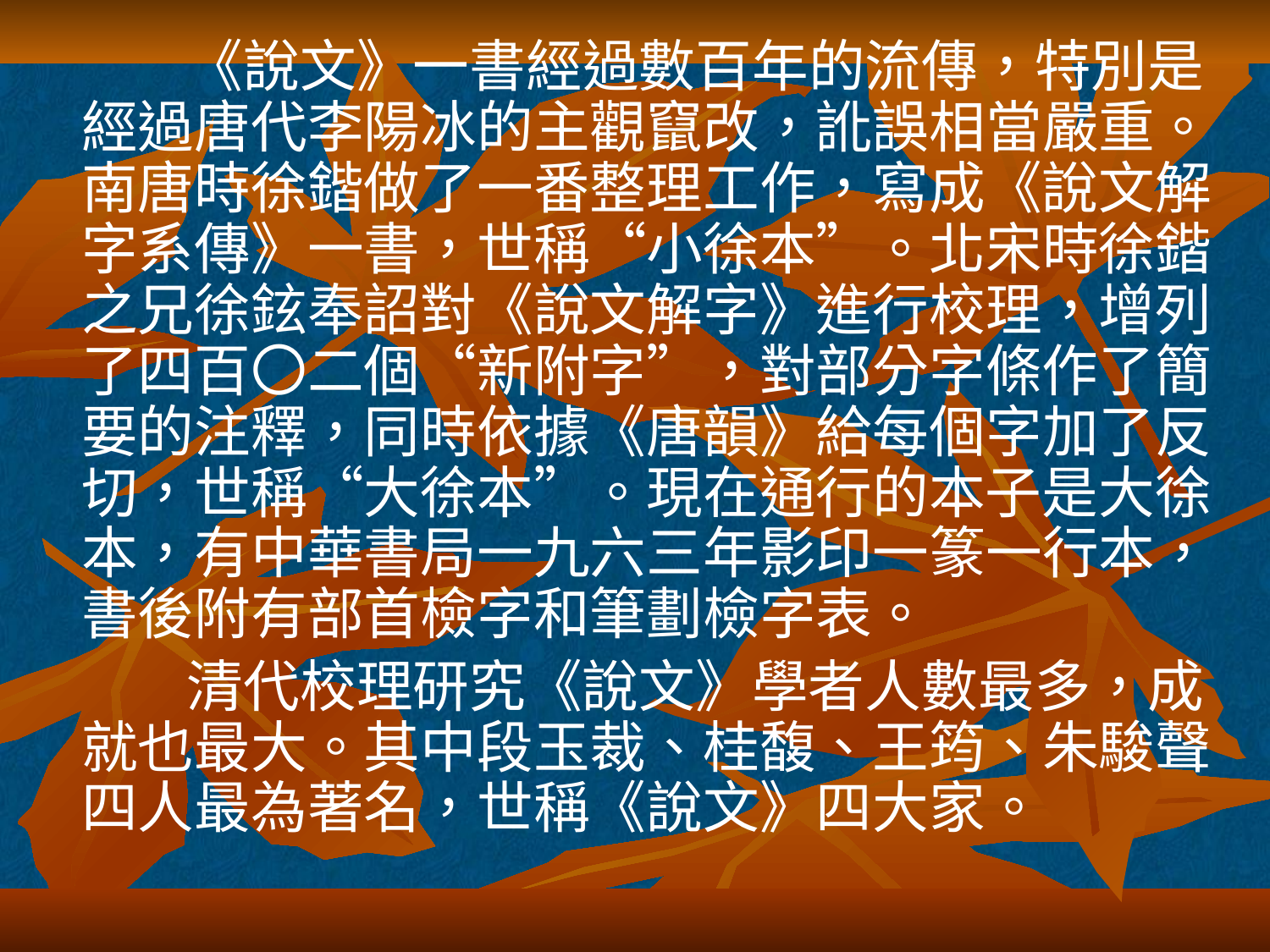

《說文》一書經過數百年的流傳，特別是經過唐代李陽冰的主觀竄改，訛誤相當嚴重。南唐時徐鍇做了一番整理工作，寫成《說文解字系傳》一書，世稱“小徐本”。北宋時徐鍇之兄徐鉉奉詔對《說文解字》進行校理，增列了四百〇二個“新附字”，對部分字條作了簡要的注釋，同時依據《唐韻》給每個字加了反切，世稱“大徐本”。現在通行的本子是大徐本，有中華書局一九六三年影印一篆一行本，書後附有部首檢字和筆劃檢字表。
           清代校理研究《說文》學者人數最多，成就也最大。其中段玉裁、桂馥、王筠、朱駿聲四人最為著名，世稱《說文》四大家。